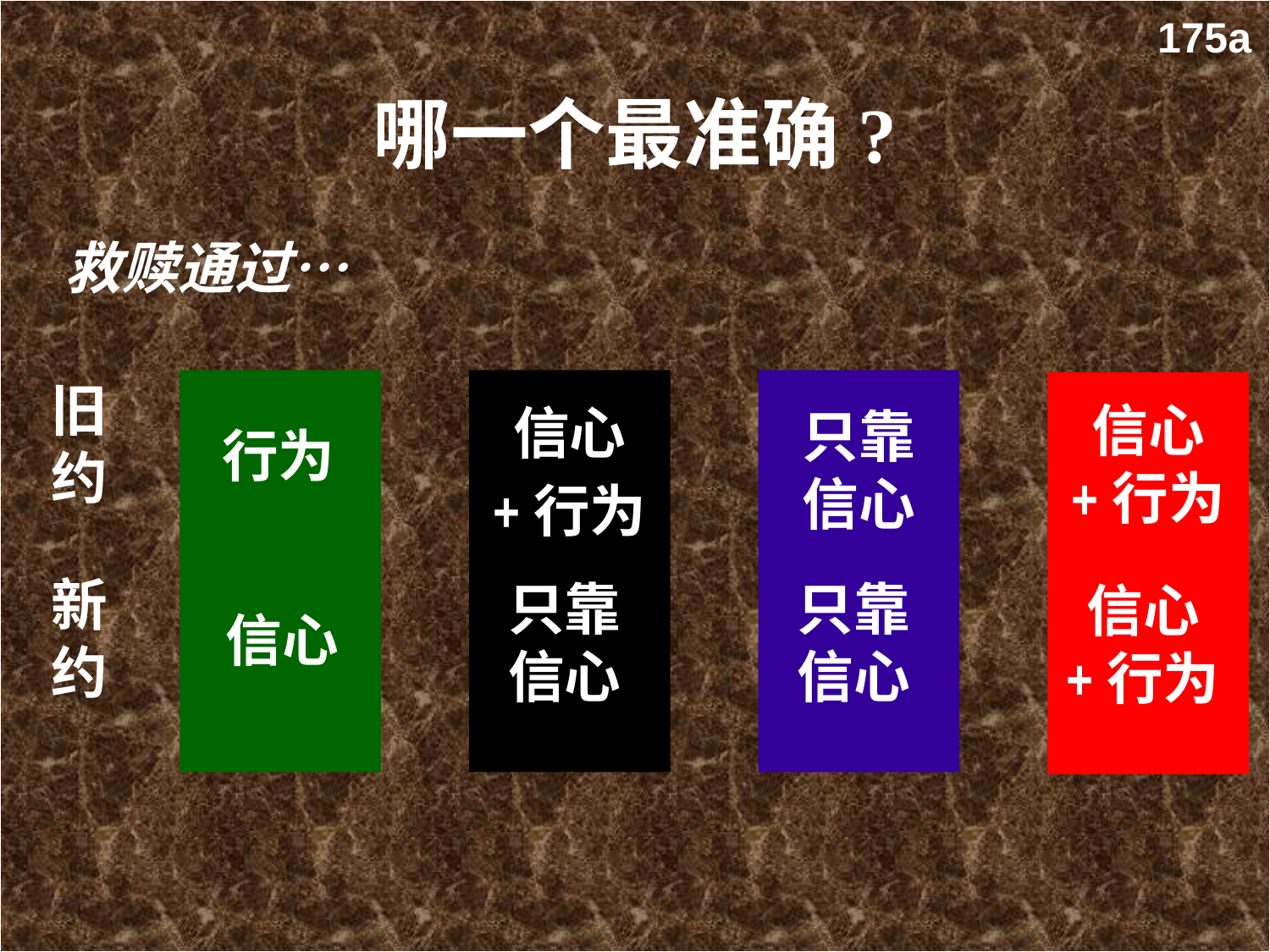

175a
# 哪一个最准确?
救赎通过…

行为
信心

信心
+行为
只靠信心

只靠信心
只靠
信心

信心
+行为
信心
+行为
旧约

新约